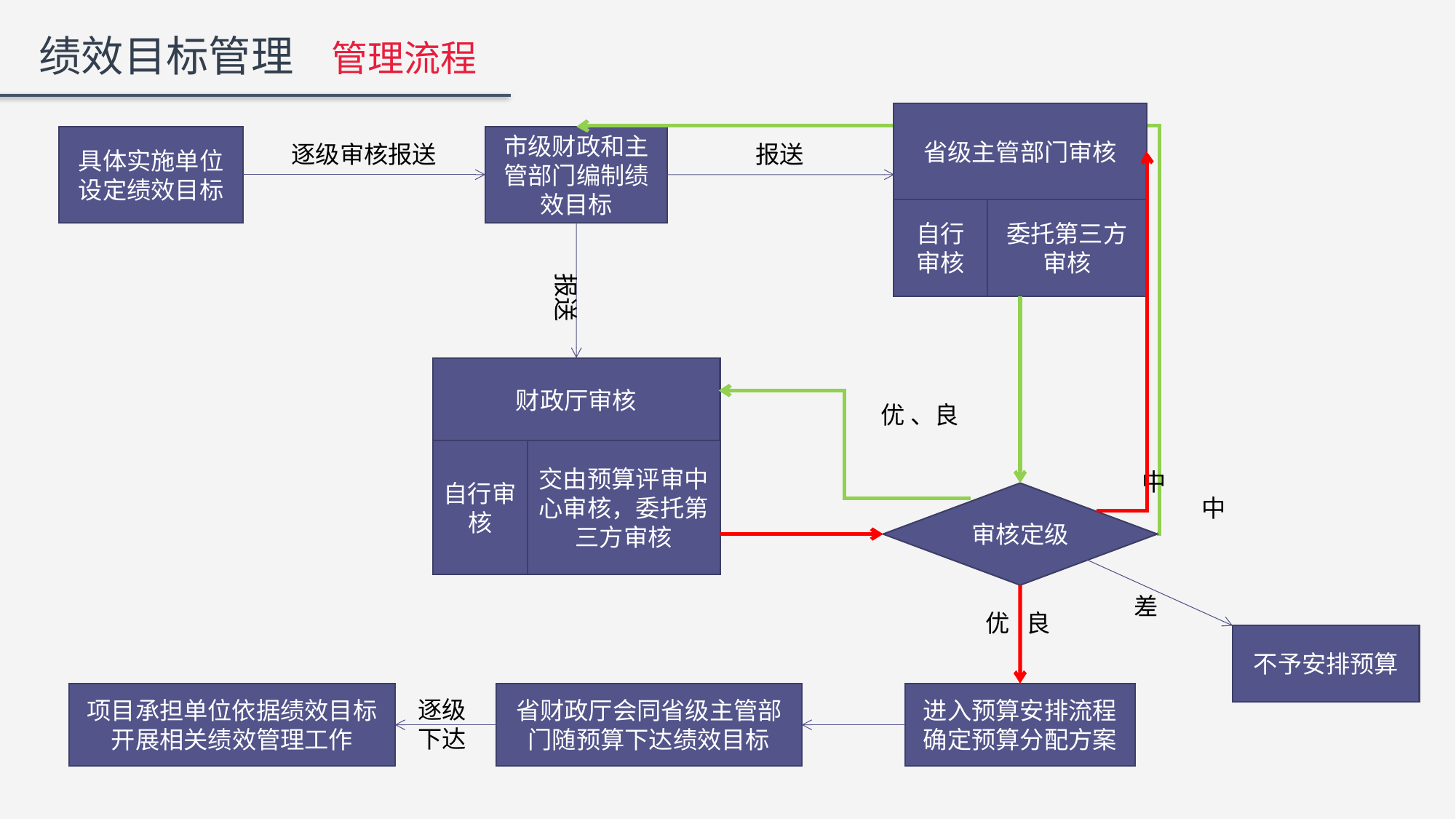

绩效目标管理    管理流程

省级主管部门审核
自行审核
委托第三方审核
具体实施单位设定绩效目标
市级财政和主管部门编制绩效目标
逐级审核报送
报送
报送
财政厅审核
自行审核
交由预算评审中心审核，委托第三方审核
优 、良
中
审核定级
中
差
优   良
不予安排预算
项目承担单位依据绩效目标开展相关绩效管理工作
省财政厅会同省级主管部门随预算下达绩效目标
进入预算安排流程
确定预算分配方案
逐级
下达